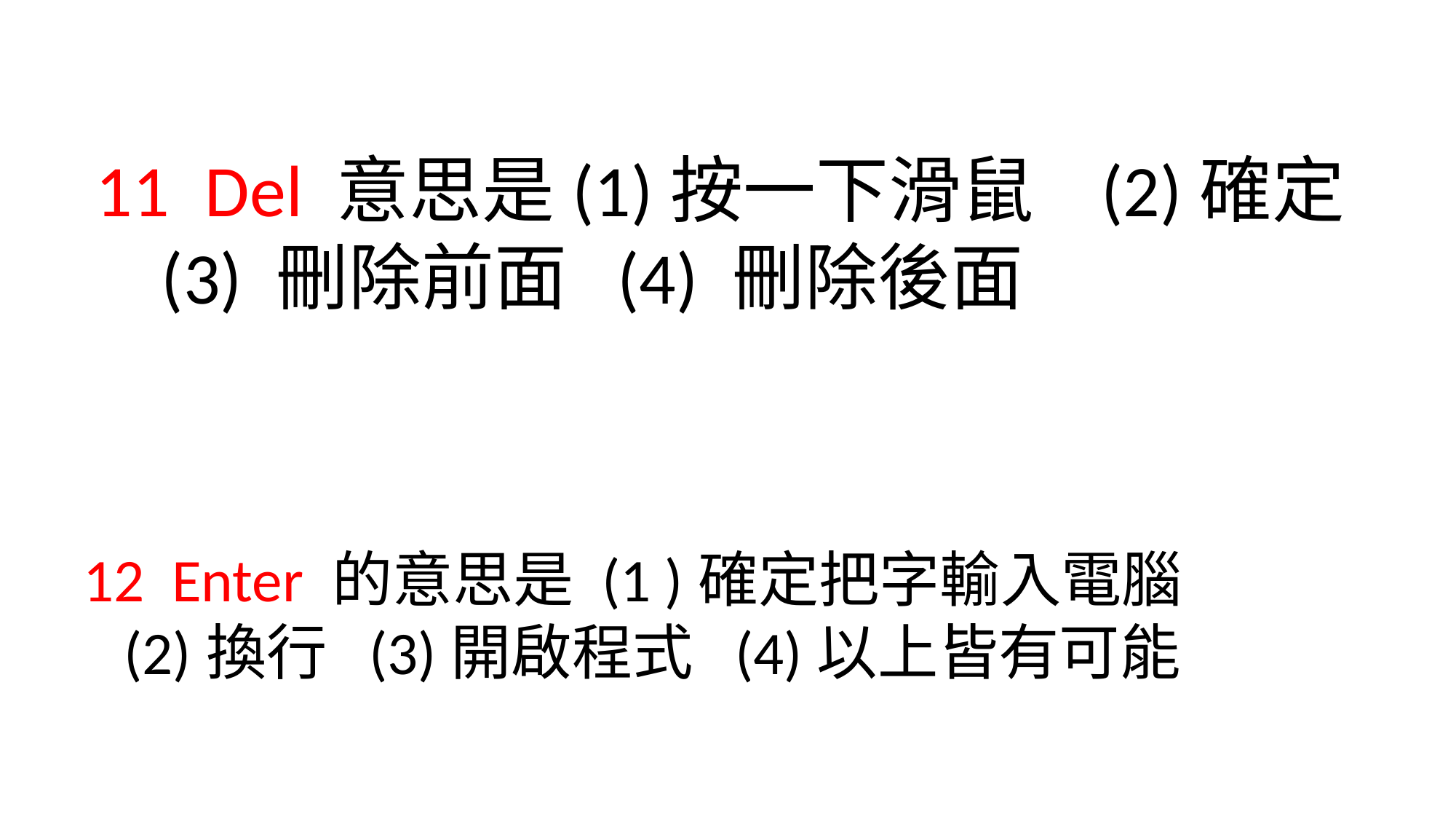

Del 意思是(1)按一下滑鼠   (2)確定
    (3) 刪除前面  (4) 刪除後面

  Enter 的意思是 (1 )確定把字輸入電腦   (2)換行  (3)開啟程式  (4)以上皆有可能